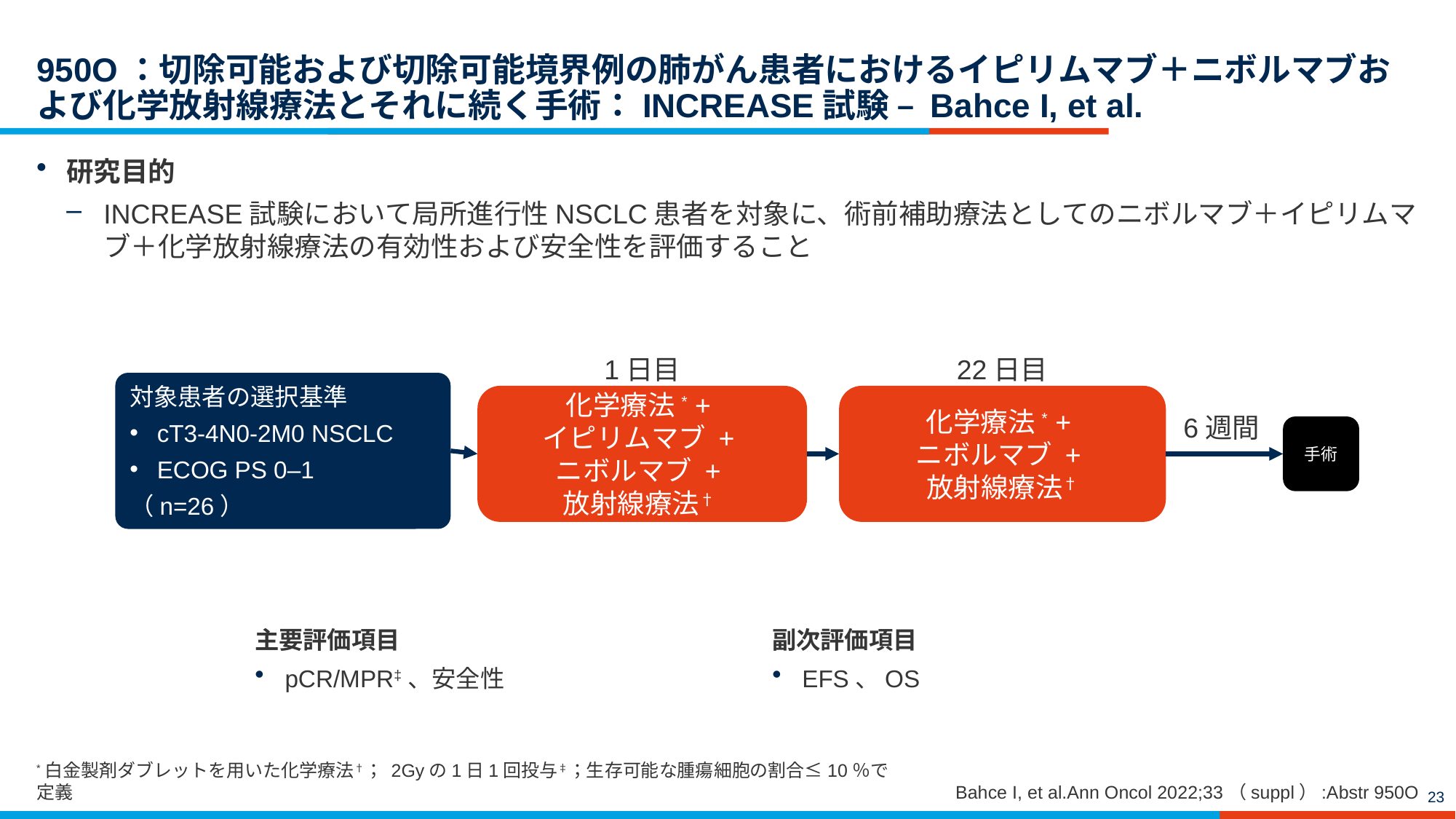

# 950O：切除可能および切除可能境界例の肺がん患者におけるイピリムマブ＋ニボルマブおよび化学放射線療法とそれに続く手術：INCREASE試験 – Bahce I, et al.
研究目的
INCREASE試験において局所進行性NSCLC患者を対象に、術前補助療法としてのニボルマブ＋イピリムマブ＋化学放射線療法の有効性および安全性を評価すること
1日目
22日目
対象患者の選択基準
cT3-4N0-2M0 NSCLC
ECOG PS 0–1
（n=26）
化学療法* +
イピリムマブ +
ニボルマブ +
放射線療法†
化学療法* +
ニボルマブ +
放射線療法†
6週間
手術
主要評価項目
pCR/MPR‡、安全性
副次評価項目
EFS、OS
*白金製剤ダブレットを用いた化学療法†； 2Gyの1日1回投与‡；生存可能な腫瘍細胞の割合≤10％で定義
Bahce I, et al.Ann Oncol 2022;33（suppl）:Abstr 950O